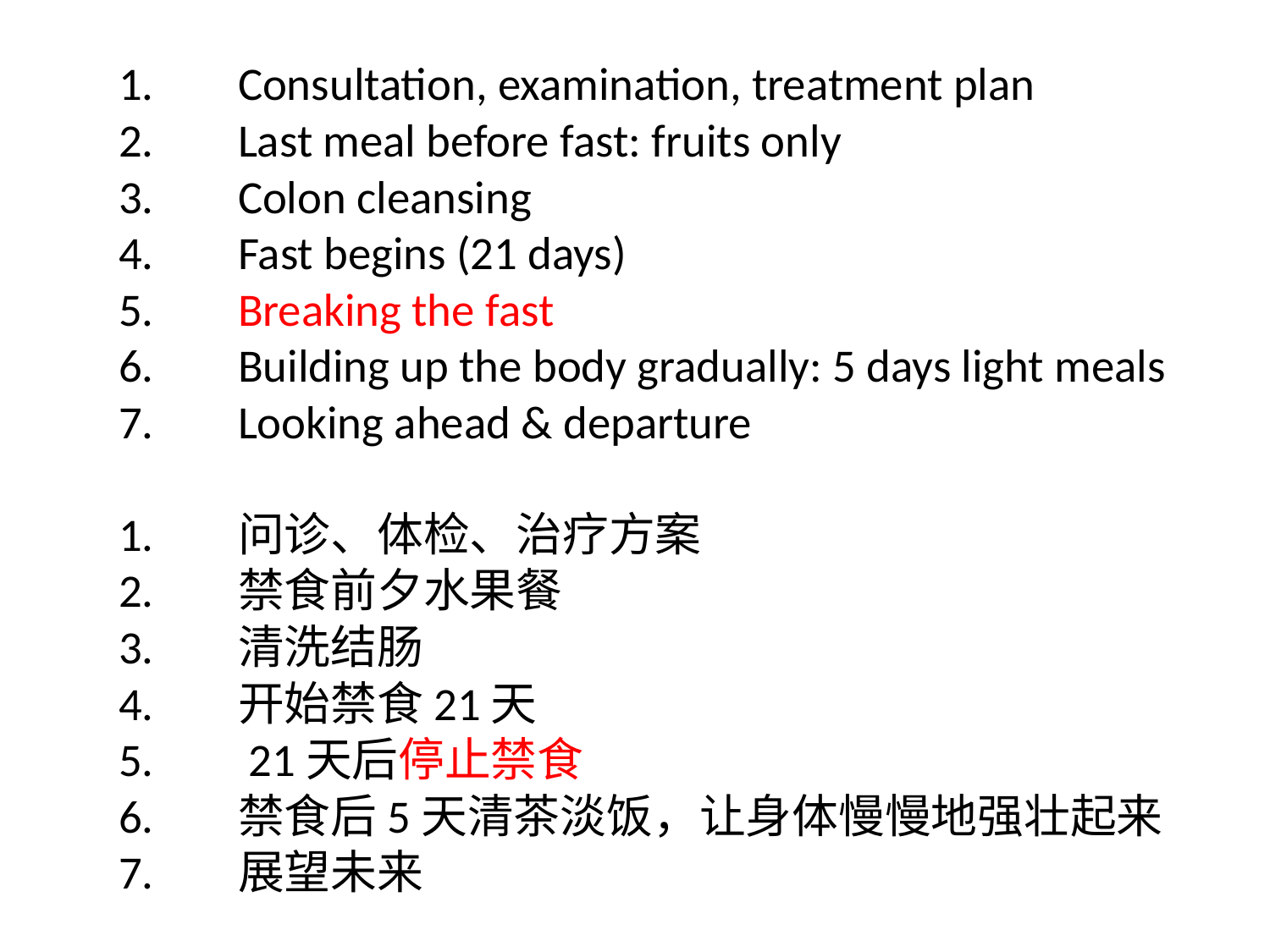

# 1. 	Consultation, examination, treatment plan 2. 	Last meal before fast: fruits only 3. 	Colon cleansing 4. 	Fast begins (21 days) 5. 	Breaking the fast 6. 	Building up the body gradually: 5 days light meals 7. 	Looking ahead & departure 1. 	问诊、体检、治疗方案 2. 	禁食前夕水果餐 3. 	清洗结肠 4. 	开始禁食21天 5. 	 21天后停止禁食 6.  	禁食后5天清茶淡饭，让身体慢慢地强壮起来 7. 	展望未来